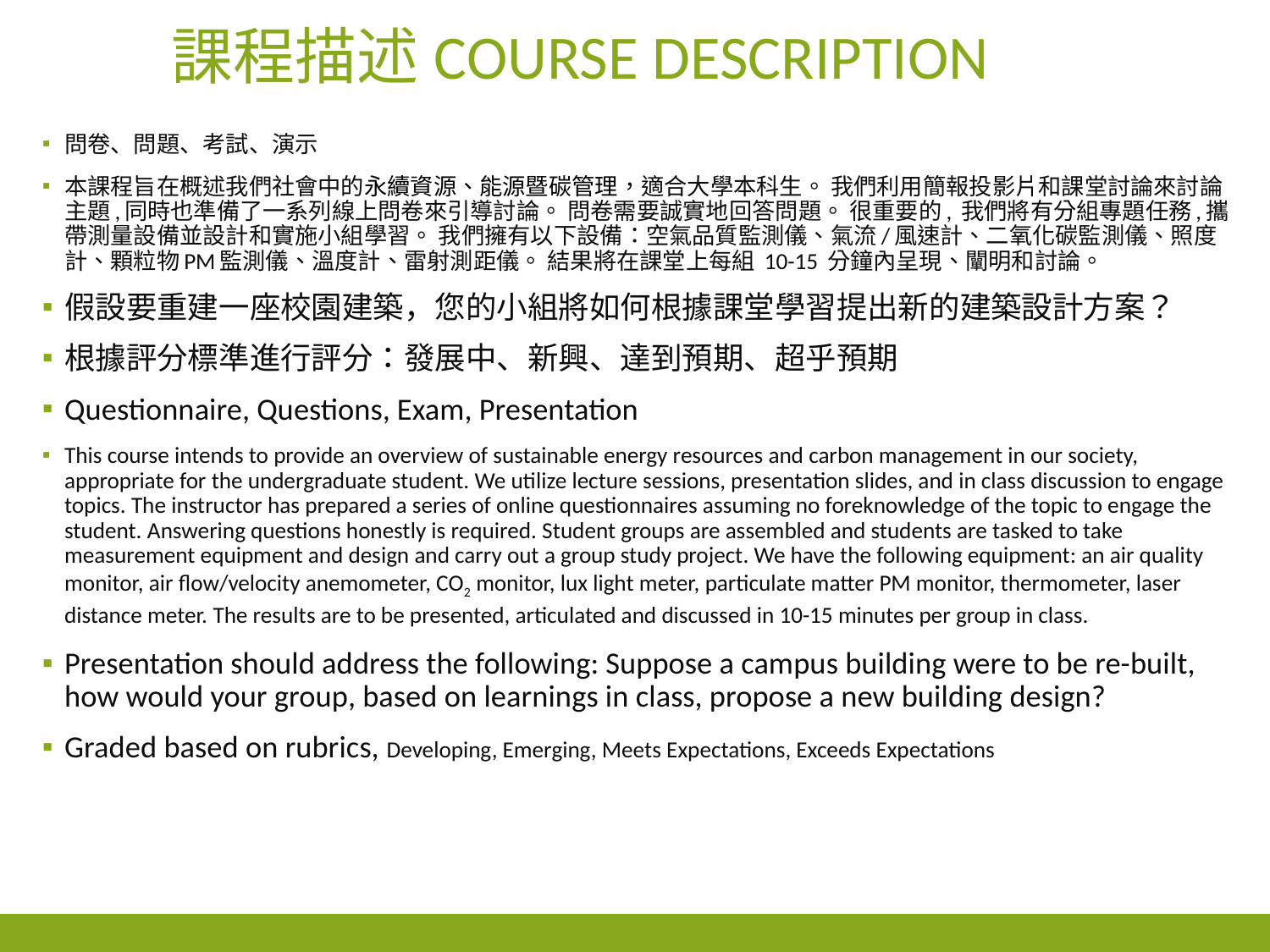

# 課程描述Course description
問卷、問題、考試、演示
本課程旨在概述我們社會中的永續資源、能源暨碳管理，適合大學本科生。 我們利用簡報投影片和課堂討論來討論主題,同時也準備了一系列線上問卷來引導討論。 問卷需要誠實地回答問題。 很重要的, 我們將有分組專題任務,攜帶測量設備並設計和實施小組學習。 我們擁有以下設備：空氣品質監測儀、氣流/風速計、二氧化碳監測儀、照度計、顆粒物PM監測儀、溫度計、雷射測距儀。 結果將在課堂上每組 10-15 分鐘內呈現、闡明和討論。
假設要重建一座校園建築，您的小組將如何根據課堂學習提出新的建築設計方案？
根據評分標準進行評分：發展中、新興、達到預期、超乎預期
Questionnaire, Questions, Exam, Presentation
This course intends to provide an overview of sustainable energy resources and carbon management in our society, appropriate for the undergraduate student. We utilize lecture sessions, presentation slides, and in class discussion to engage topics. The instructor has prepared a series of online questionnaires assuming no foreknowledge of the topic to engage the student. Answering questions honestly is required. Student groups are assembled and students are tasked to take measurement equipment and design and carry out a group study project. We have the following equipment: an air quality monitor, air flow/velocity anemometer, CO2 monitor, lux light meter, particulate matter PM monitor, thermometer, laser distance meter. The results are to be presented, articulated and discussed in 10-15 minutes per group in class.
Presentation should address the following: Suppose a campus building were to be re-built, how would your group, based on learnings in class, propose a new building design?
Graded based on rubrics, Developing, Emerging, Meets Expectations, Exceeds Expectations